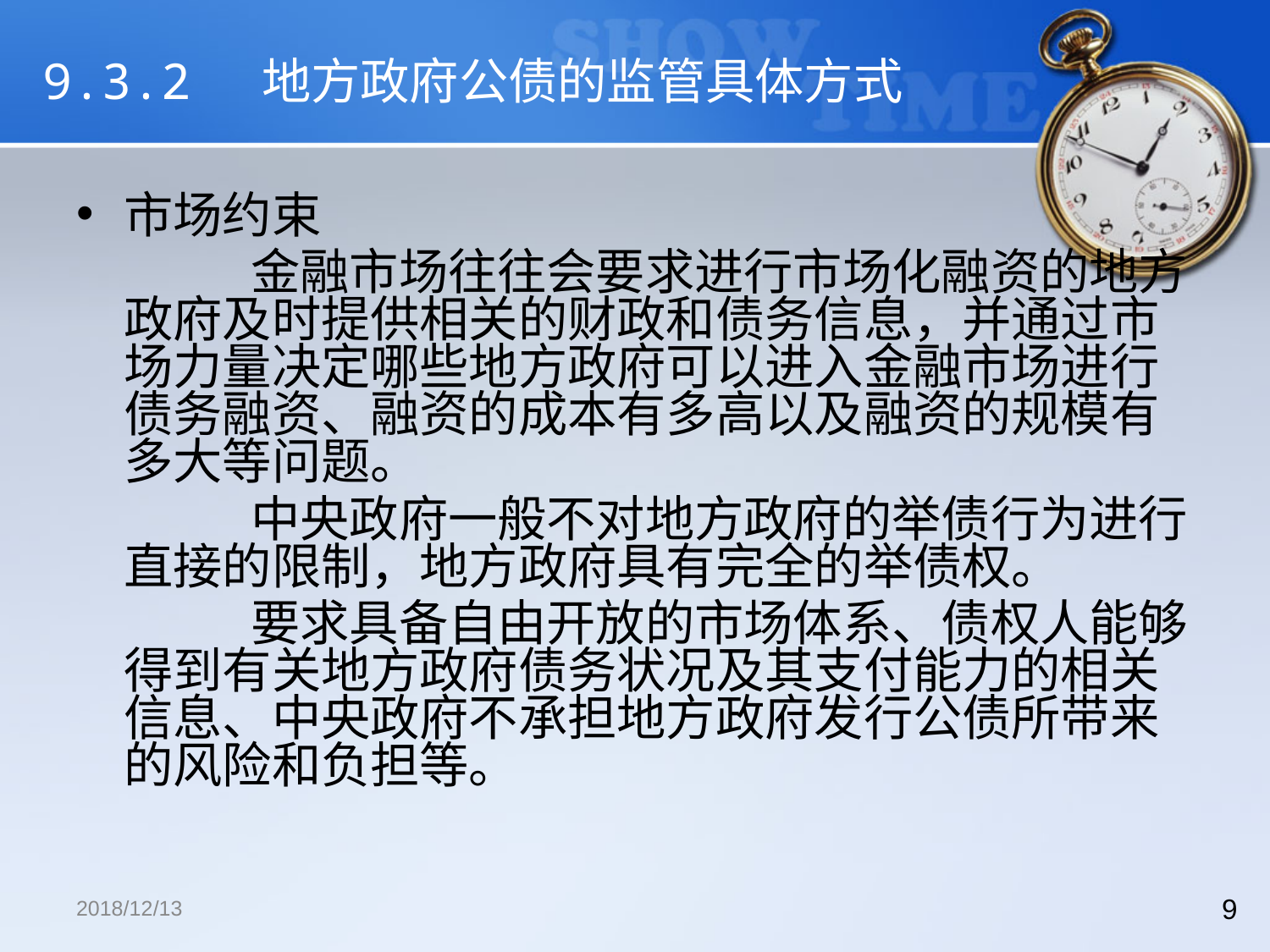

# 9.3.2  地方政府公债的监管具体方式
市场约束
		金融市场往往会要求进行市场化融资的地方政府及时提供相关的财政和债务信息，并通过市场力量决定哪些地方政府可以进入金融市场进行债务融资、融资的成本有多高以及融资的规模有多大等问题。
		中央政府一般不对地方政府的举债行为进行直接的限制，地方政府具有完全的举债权。
		要求具备自由开放的市场体系、债权人能够得到有关地方政府债务状况及其支付能力的相关信息、中央政府不承担地方政府发行公债所带来的风险和负担等。
2018/12/13
9